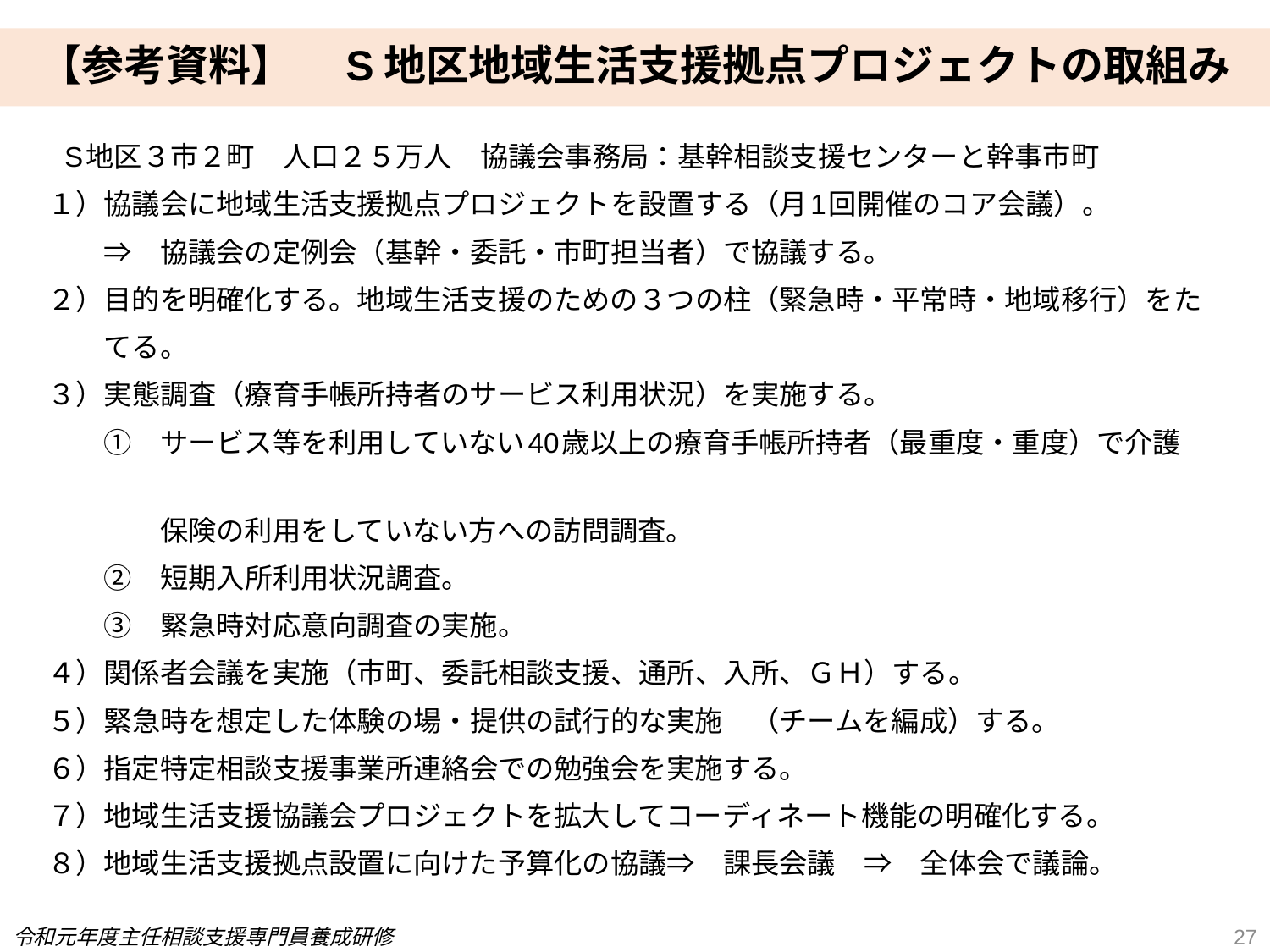

【参考資料】　S地区地域生活支援拠点プロジェクトの取組み
　S地区３市２町　人口２５万人　協議会事務局：基幹相談支援センターと幹事市町
１）協議会に地域生活支援拠点プロジェクトを設置する（月1回開催のコア会議）。
　　⇒　協議会の定例会（基幹・委託・市町担当者）で協議する。
２）目的を明確化する。地域生活支援のための３つの柱（緊急時・平常時・地域移行）をた
　　てる。
３）実態調査（療育手帳所持者のサービス利用状況）を実施する。
　　①　サービス等を利用していない40歳以上の療育手帳所持者（最重度・重度）で介護
　　　　保険の利用をしていない方への訪問調査。
　　②　短期入所利用状況調査。
　　③　緊急時対応意向調査の実施。
４）関係者会議を実施（市町、委託相談支援、通所、入所、ＧＨ）する。
５）緊急時を想定した体験の場・提供の試行的な実施　（チームを編成）する。
６）指定特定相談支援事業所連絡会での勉強会を実施する。
７）地域生活支援協議会プロジェクトを拡大してコーディネート機能の明確化する。
８）地域生活支援拠点設置に向けた予算化の協議⇒　課長会議　⇒　全体会で議論。
令和元年度主任相談支援専門員養成研修
27